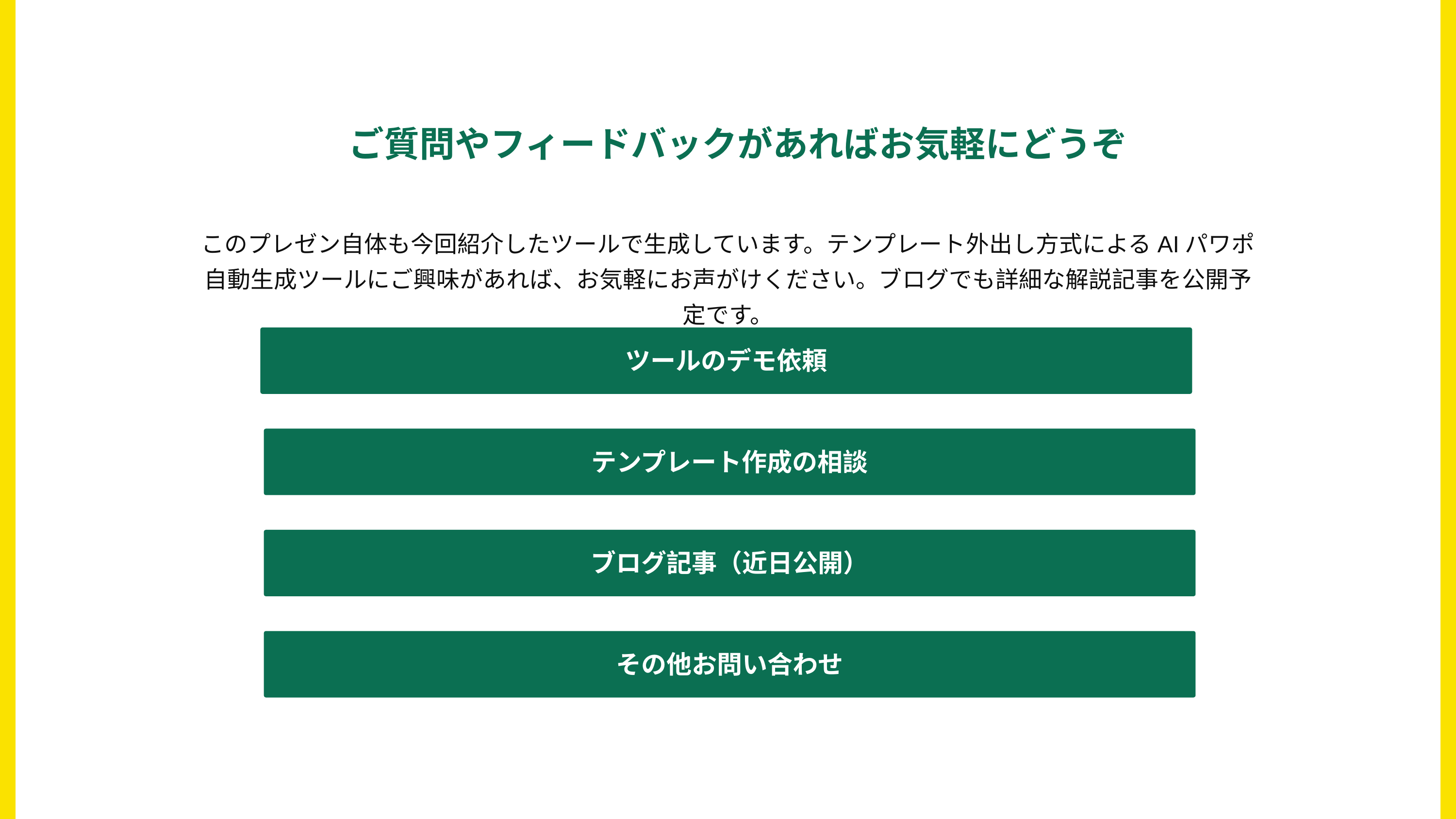

ご質問やフィードバックがあればお気軽にどうぞ
このプレゼン自体も今回紹介したツールで生成しています。テンプレート外出し方式によるAIパワポ自動生成ツールにご興味があれば、お気軽にお声がけください。ブログでも詳細な解説記事を公開予定です。

ツールのデモ依頼

テンプレート作成の相談

ブログ記事（近日公開）

その他お問い合わせ